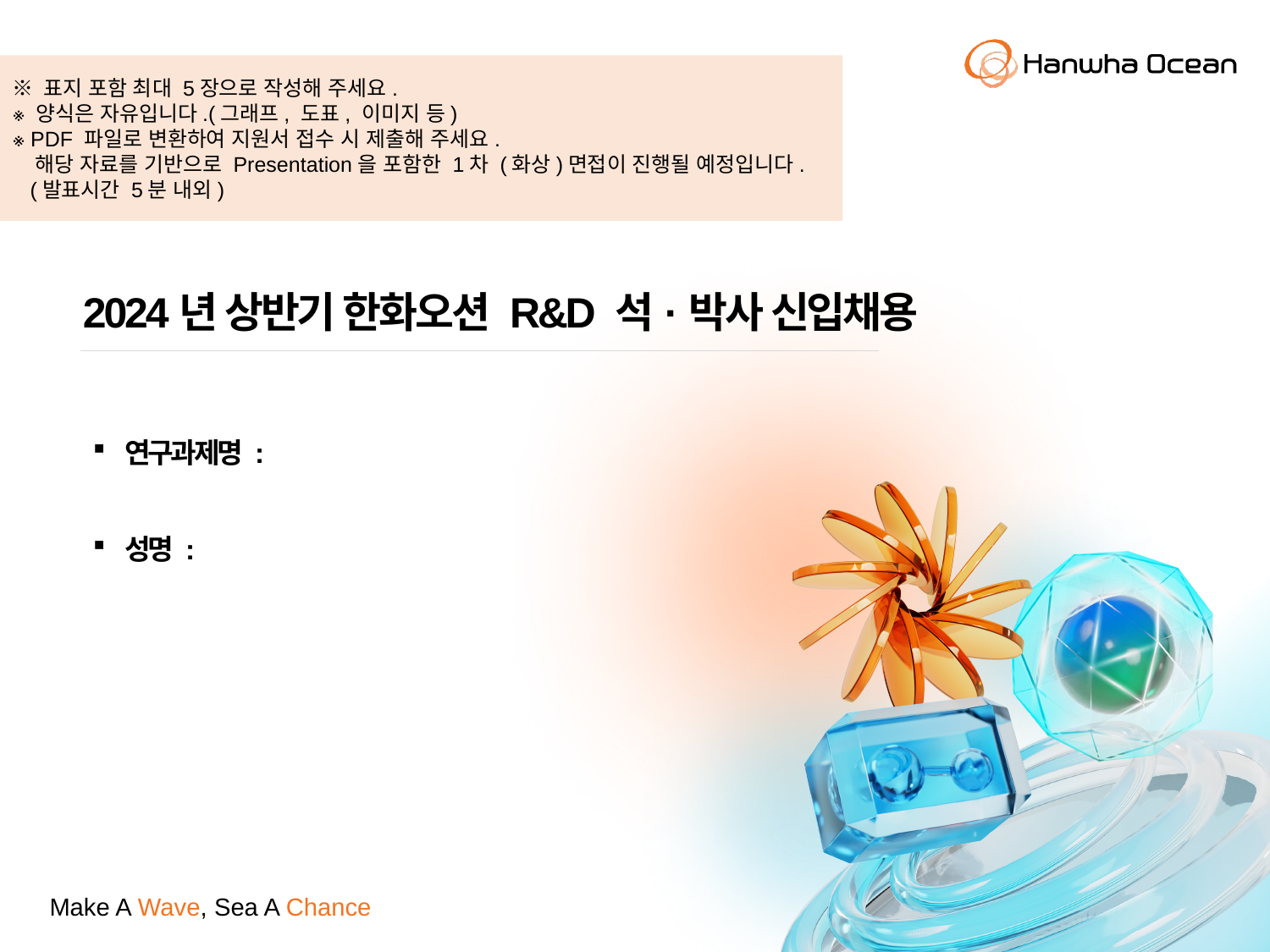

※ 표지 포함 최대 5장으로 작성해 주세요.
※ 양식은 자유입니다.(그래프, 도표, 이미지 등)
※ PDF 파일로 변환하여 지원서 접수 시 제출해 주세요.
   해당 자료를 기반으로 Presentation을 포함한 1차 (화상)면접이 진행될 예정입니다.
   (발표시간 5분 내외)
2024년 상반기 한화오션 R&D 석·박사 신입채용
연구과제명 :

성명 :